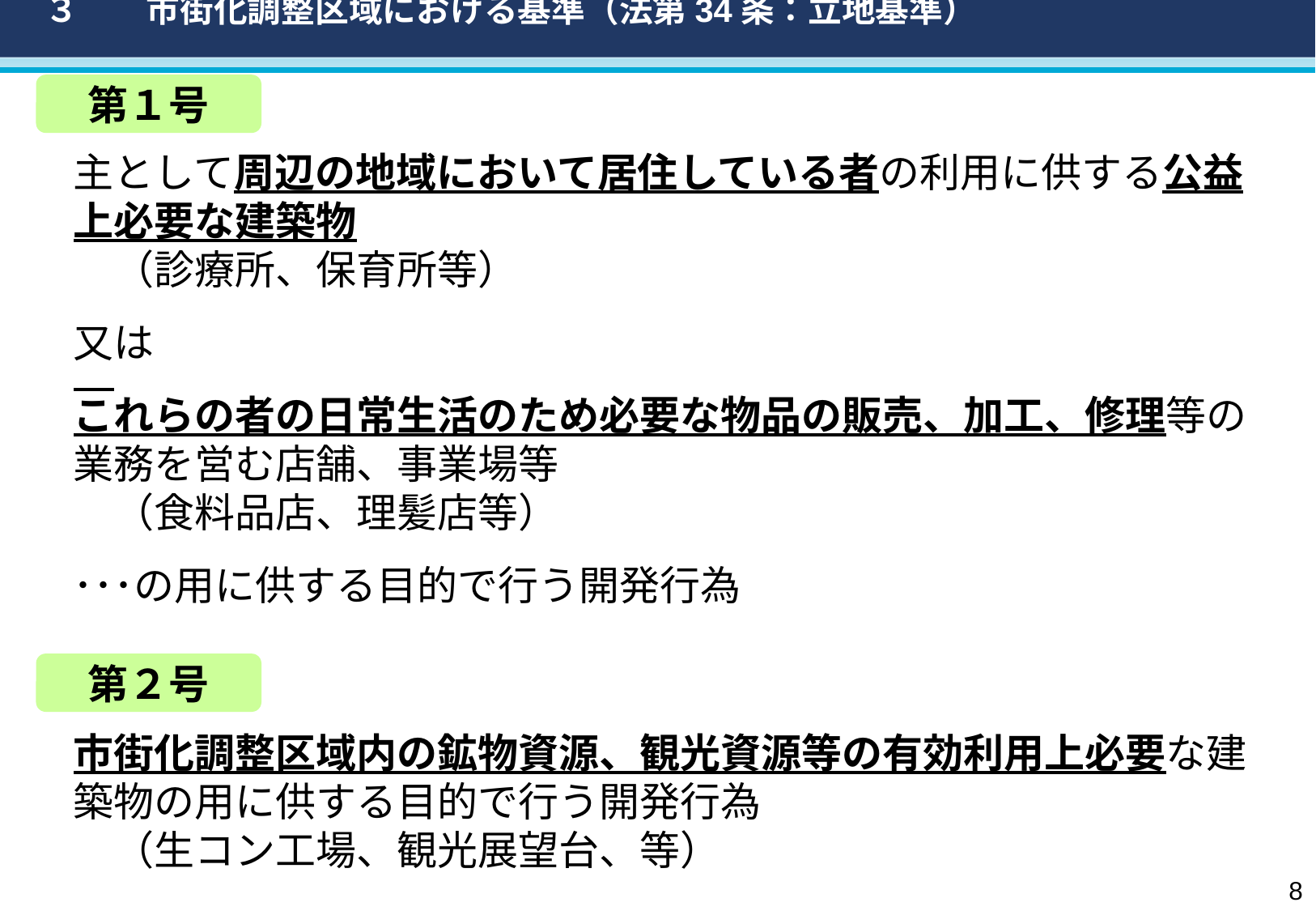

３　　市街化調整区域における基準（法第34条：立地基準）
第１号
主として周辺の地域において居住している者の利用に供する公益上必要な建築物
　（診療所、保育所等）

又は

これらの者の日常生活のため必要な物品の販売、加工、修理等の業務を営む店舗、事業場等
　（食料品店、理髪店等）

･･･の用に供する目的で行う開発行為
第２号
市街化調整区域内の鉱物資源、観光資源等の有効利用上必要な建築物の用に供する目的で行う開発行為
　（生コン工場、観光展望台、等）
8